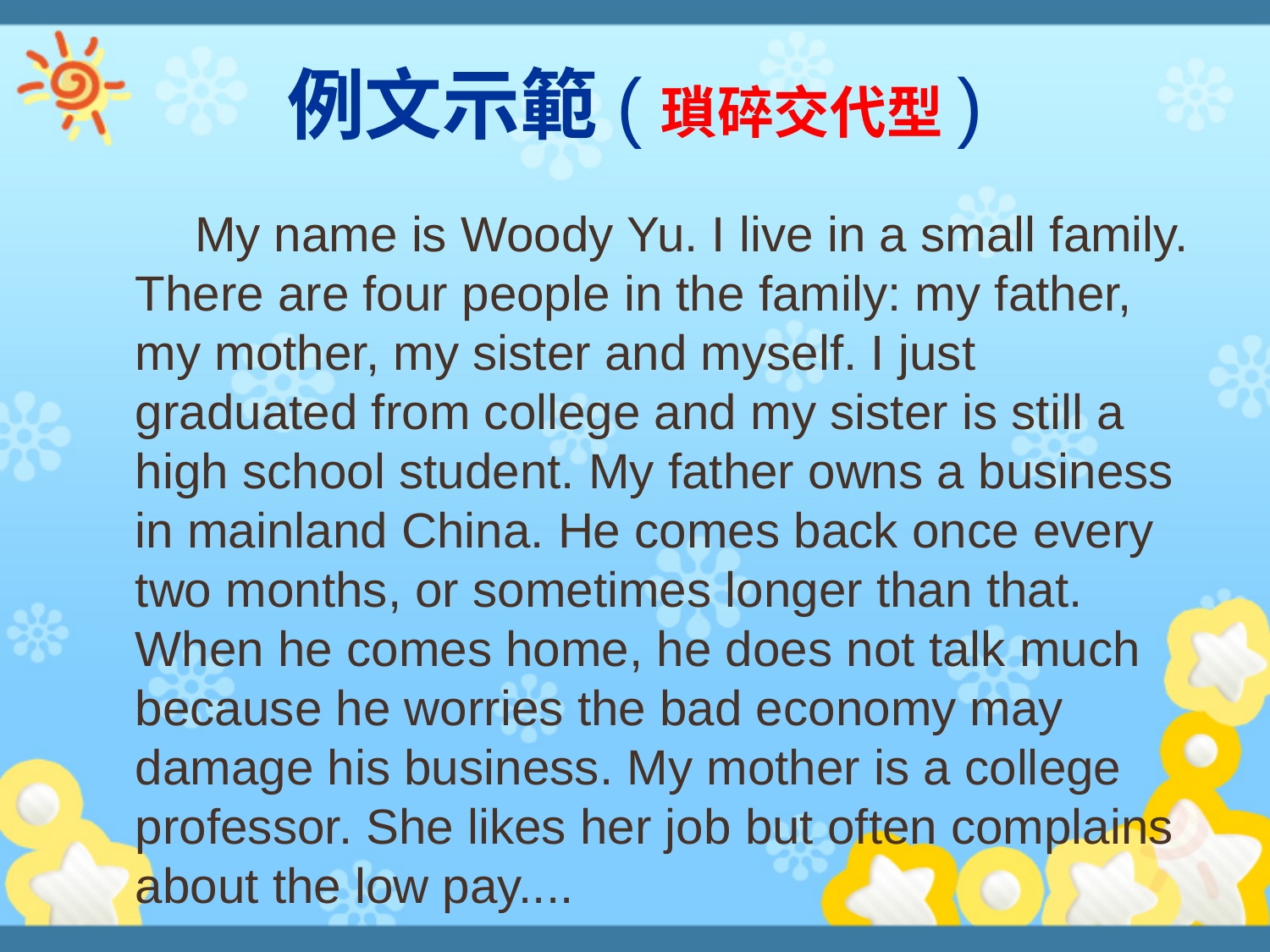

# 例文示範(瑣碎交代型)
           My name is Woody Yu. I live in a small family. There are four people in the family: my father, my mother, my sister and myself. I just graduated from college and my sister is still a high school student. My father owns a business in mainland China. He comes back once every two months, or sometimes longer than that. When he comes home, he does not talk much because he worries the bad economy may damage his business. My mother is a college professor. She likes her job but often complains about the low pay....